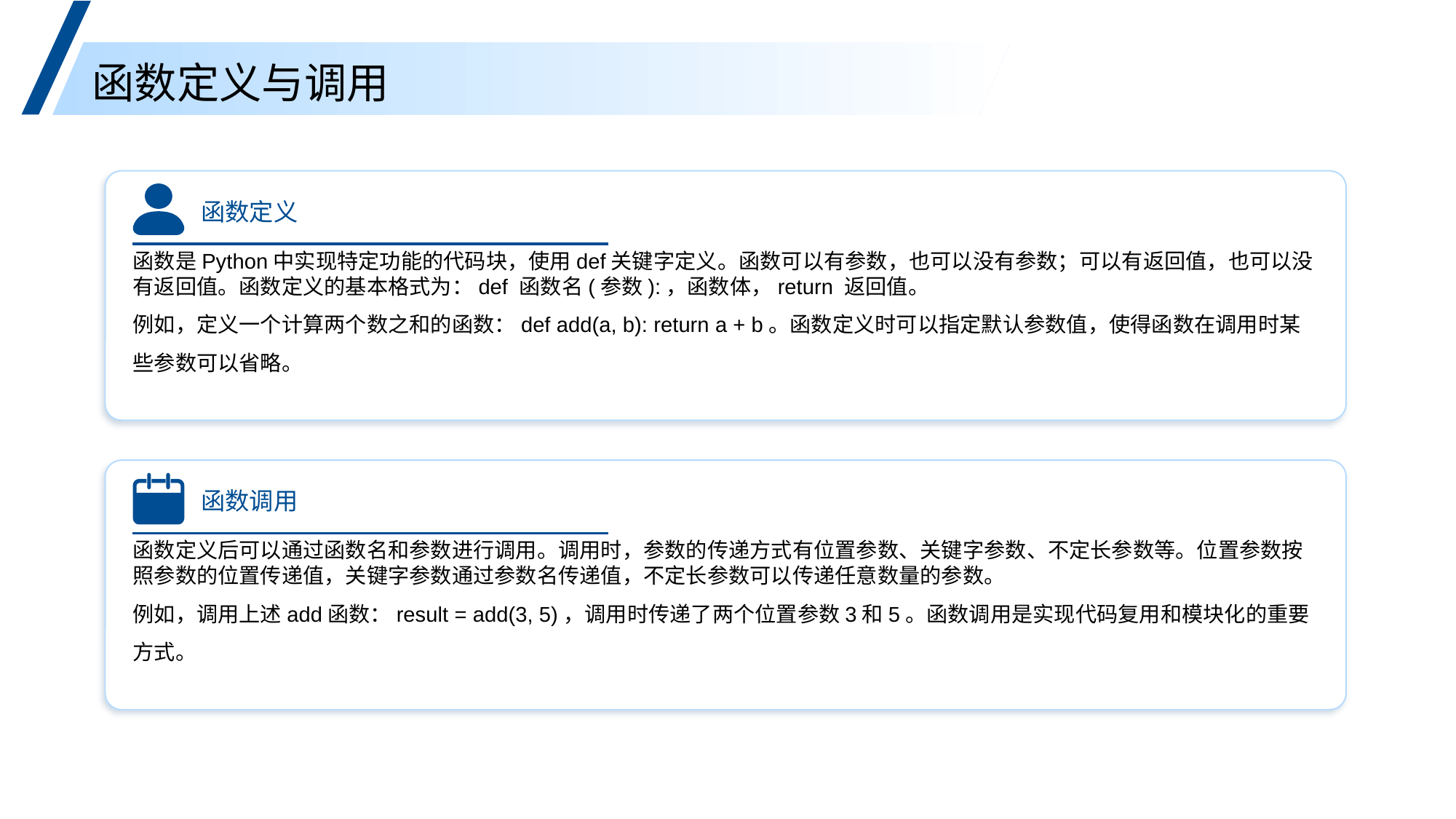

函数定义与调用

函数定义

函数是Python中实现特定功能的代码块，使用def关键字定义。函数可以有参数，也可以没有参数；可以有返回值，也可以没有返回值。函数定义的基本格式为：def 函数名(参数):，函数体，return 返回值。
例如，定义一个计算两个数之和的函数：def add(a, b): return a + b。函数定义时可以指定默认参数值，使得函数在调用时某些参数可以省略。

函数调用

函数定义后可以通过函数名和参数进行调用。调用时，参数的传递方式有位置参数、关键字参数、不定长参数等。位置参数按照参数的位置传递值，关键字参数通过参数名传递值，不定长参数可以传递任意数量的参数。
例如，调用上述add函数：result = add(3, 5)，调用时传递了两个位置参数3和5。函数调用是实现代码复用和模块化的重要方式。